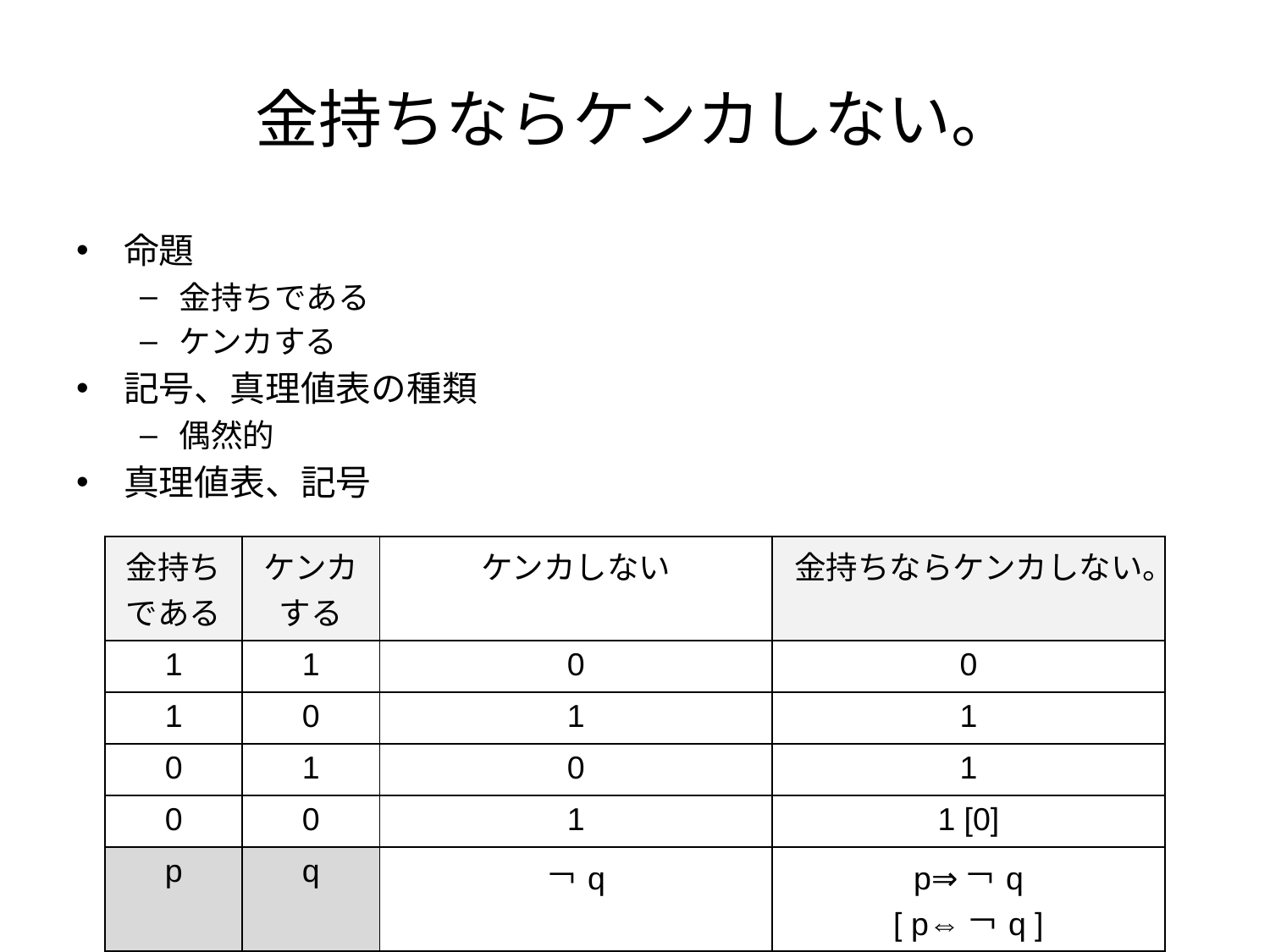

# 金持ちならケンカしない。
命題
金持ちである
ケンカする
記号、真理値表の種類
偶然的
真理値表、記号
| 金持ちである | ケンカする | ケンカしない | 金持ちならケンカしない。 |
| --- | --- | --- | --- |
| 1 | 1 | 0 | 0 |
| 1 | 0 | 1 | 1 |
| 0 | 1 | 0 | 1 |
| 0 | 0 | 1 | 1 [0] |
| p | q | ￢q | p⇒￢q [ p⇔￢q ] |